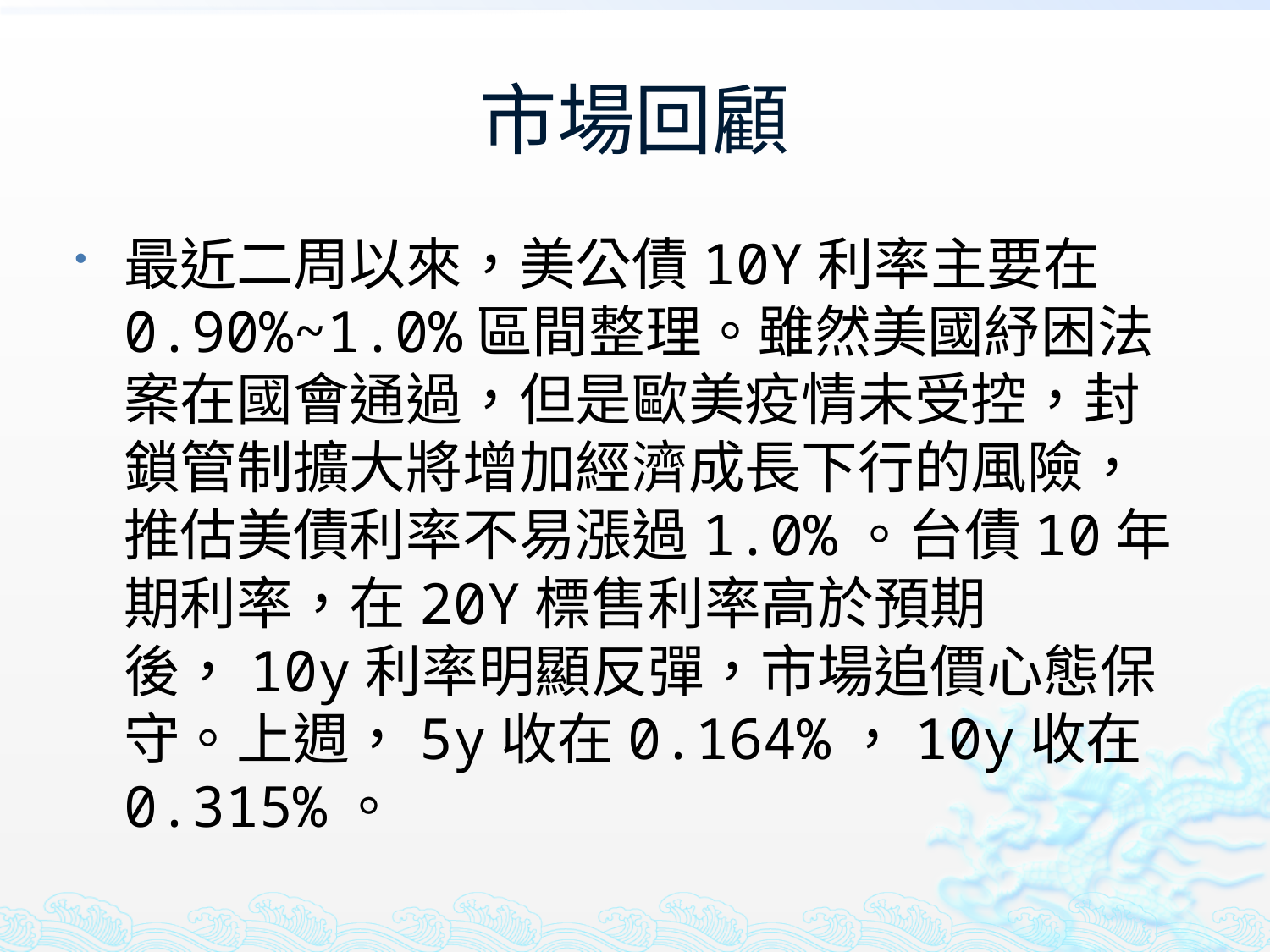

# 市場回顧
最近二周以來，美公債10Y利率主要在0.90%~1.0%區間整理。雖然美國紓困法案在國會通過，但是歐美疫情未受控，封鎖管制擴大將增加經濟成長下行的風險，推估美債利率不易漲過1.0%。台債10年期利率，在20Y標售利率高於預期後，10y利率明顯反彈，市場追價心態保守。上週，5y收在0.164%，10y收在0.315%。